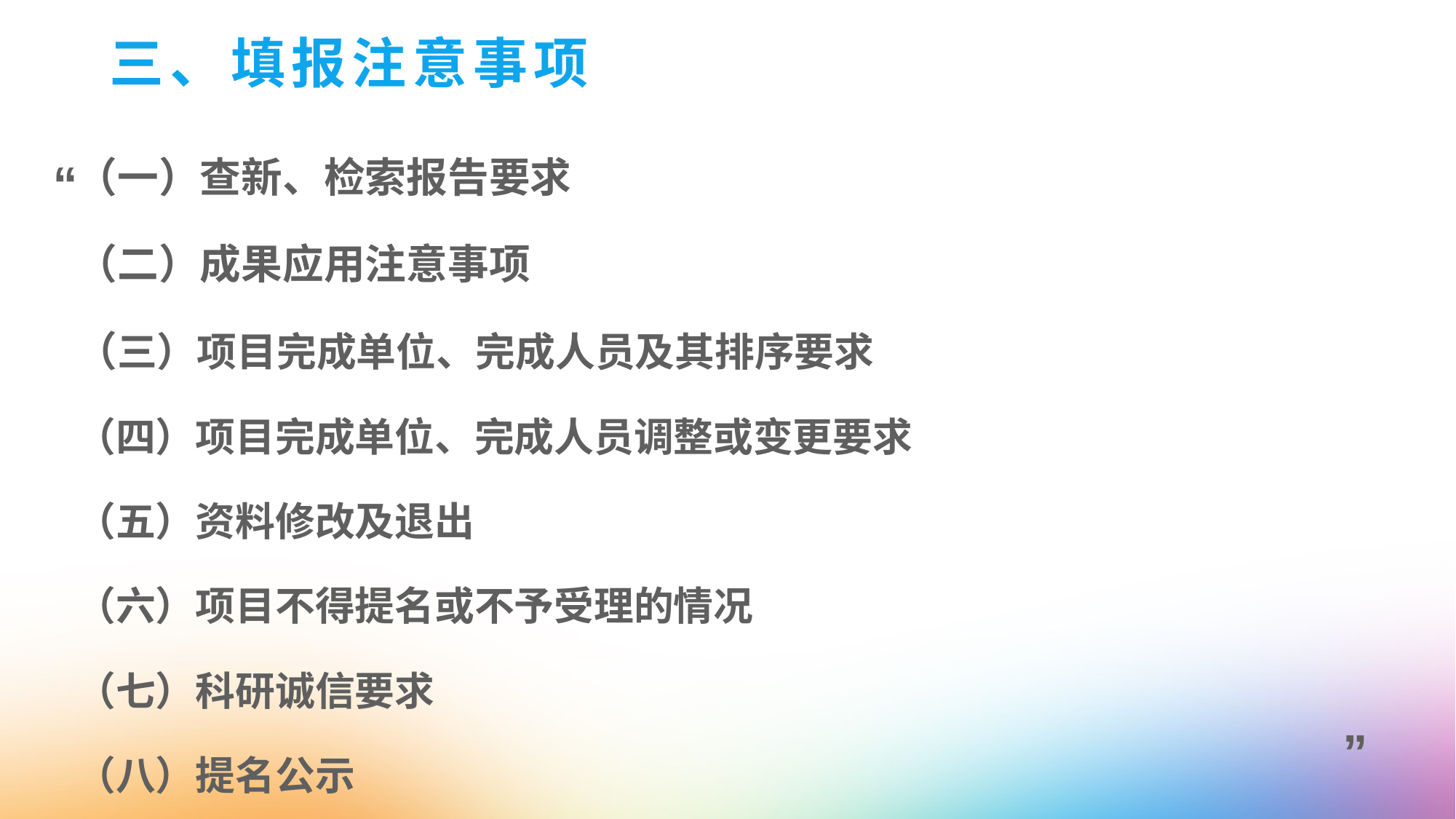

# 三、填报注意事项
（一）查新、检索报告要求
（二）成果应用注意事项
（三）项目完成单位、完成人员及其排序要求
（四）项目完成单位、完成人员调整或变更要求
（五）资料修改及退出
（六）项目不得提名或不予受理的情况
（七）科研诚信要求
（八）提名公示

“
”